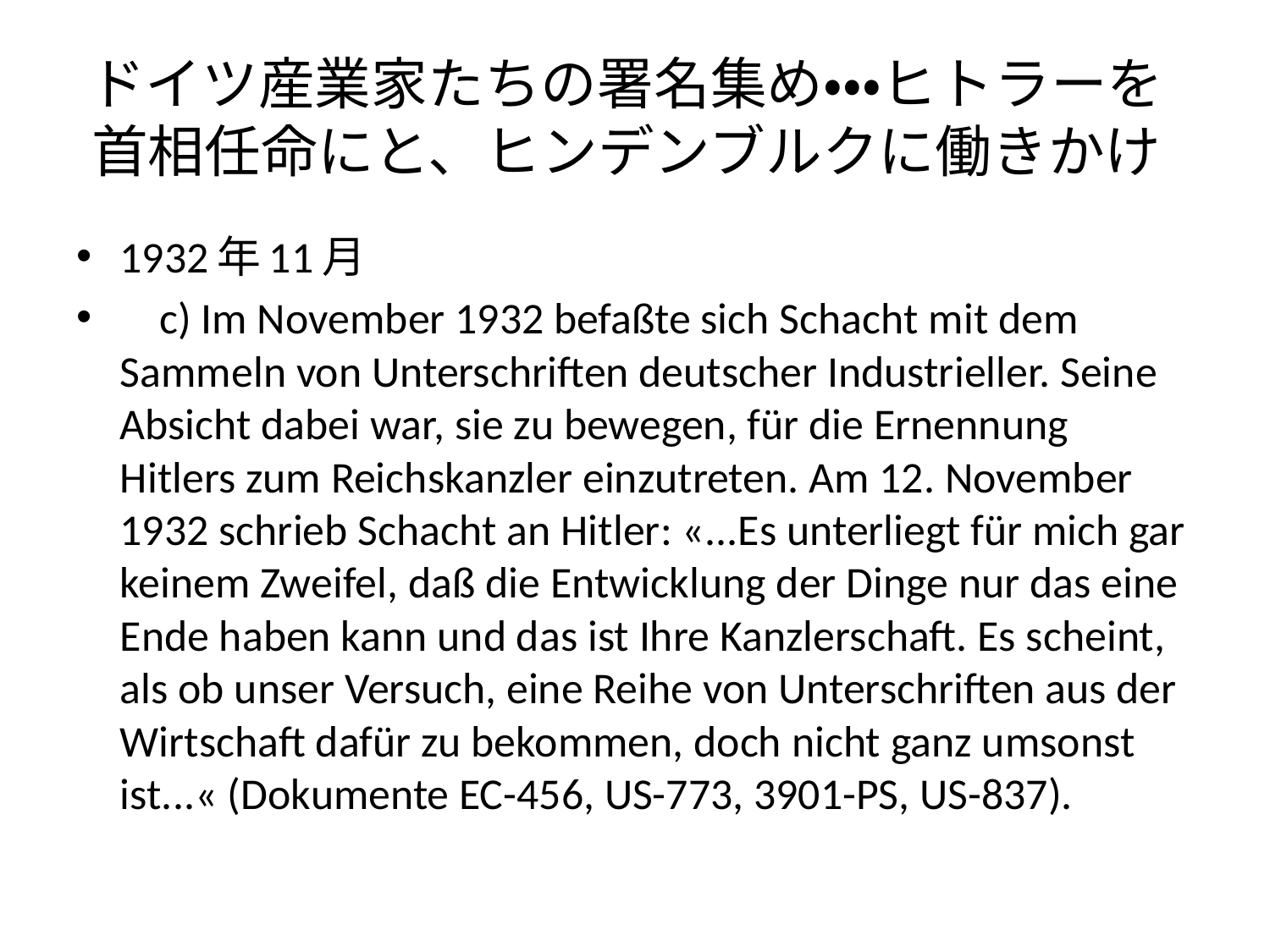

# ドイツ産業家たちの署名集め・・・ヒトラーを首相任命にと、ヒンデンブルクに働きかけ
1932年11月
    c) Im November 1932 befaßte sich Schacht mit dem Sammeln von Unterschriften deutscher Industrieller. Seine Absicht dabei war, sie zu bewegen, für die Ernennung Hitlers zum Reichskanzler einzutreten. Am 12. November 1932 schrieb Schacht an Hitler: «...Es unterliegt für mich gar keinem Zweifel, daß die Entwicklung der Dinge nur das eine Ende haben kann und das ist Ihre Kanzlerschaft. Es scheint, als ob unser Versuch, eine Reihe von Unterschriften aus der Wirtschaft dafür zu bekommen, doch nicht ganz umsonst ist...« (Dokumente EC-456, US-773, 3901-PS, US-837).